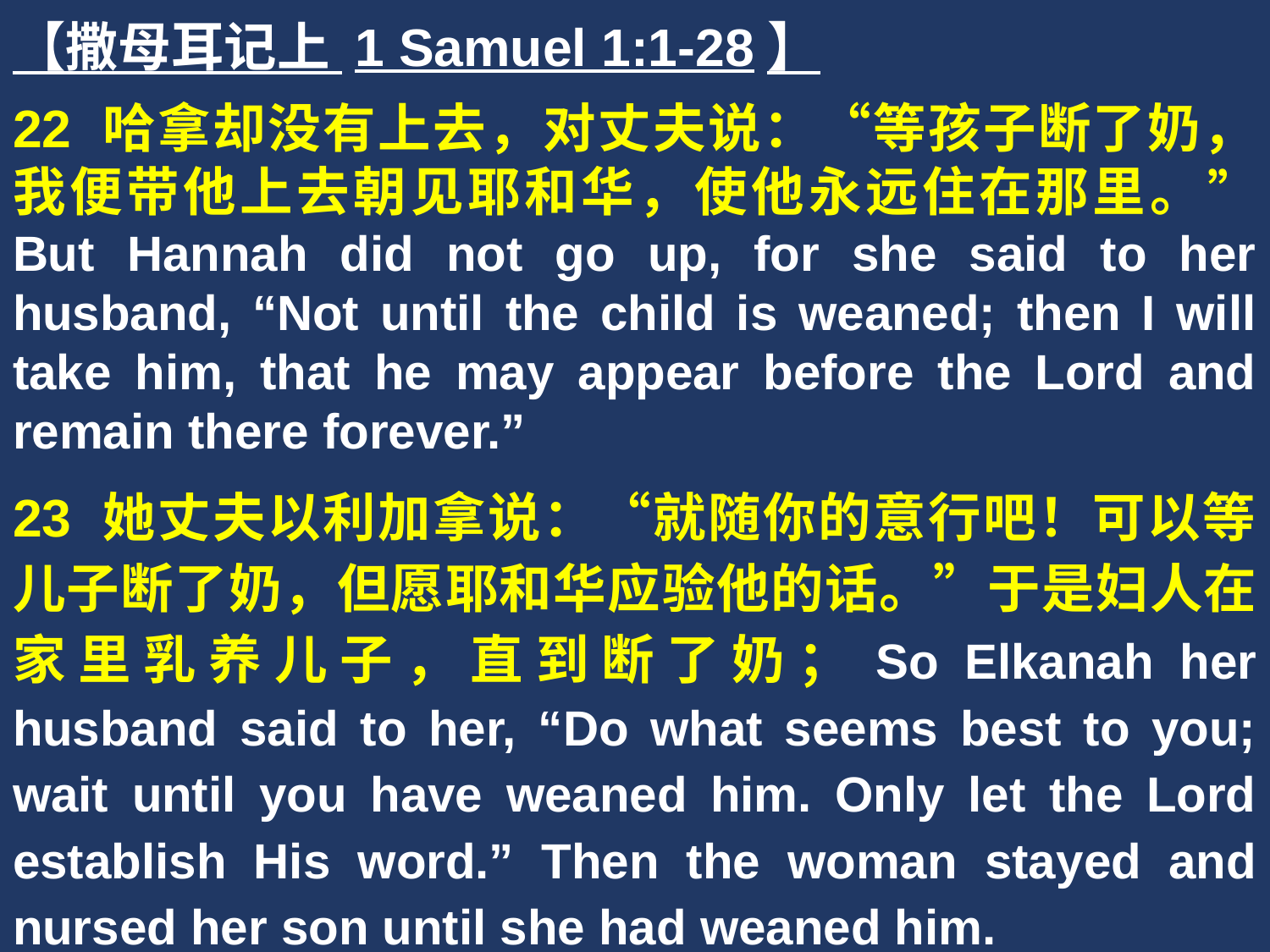

【撒母耳记上 1 Samuel 1:1-28】
22 哈拿却没有上去，对丈夫说：“等孩子断了奶，我便带他上去朝见耶和华，使他永远住在那里。” But Hannah did not go up, for she said to her husband, “Not until the child is weaned; then I will take him, that he may appear before the Lord and remain there forever.”
23 她丈夫以利加拿说：“就随你的意行吧！可以等儿子断了奶，但愿耶和华应验他的话。”于是妇人在家里乳养儿子，直到断了奶；So Elkanah her husband said to her, “Do what seems best to you; wait until you have weaned him. Only let the Lord establish His word.” Then the woman stayed and nursed her son until she had weaned him.